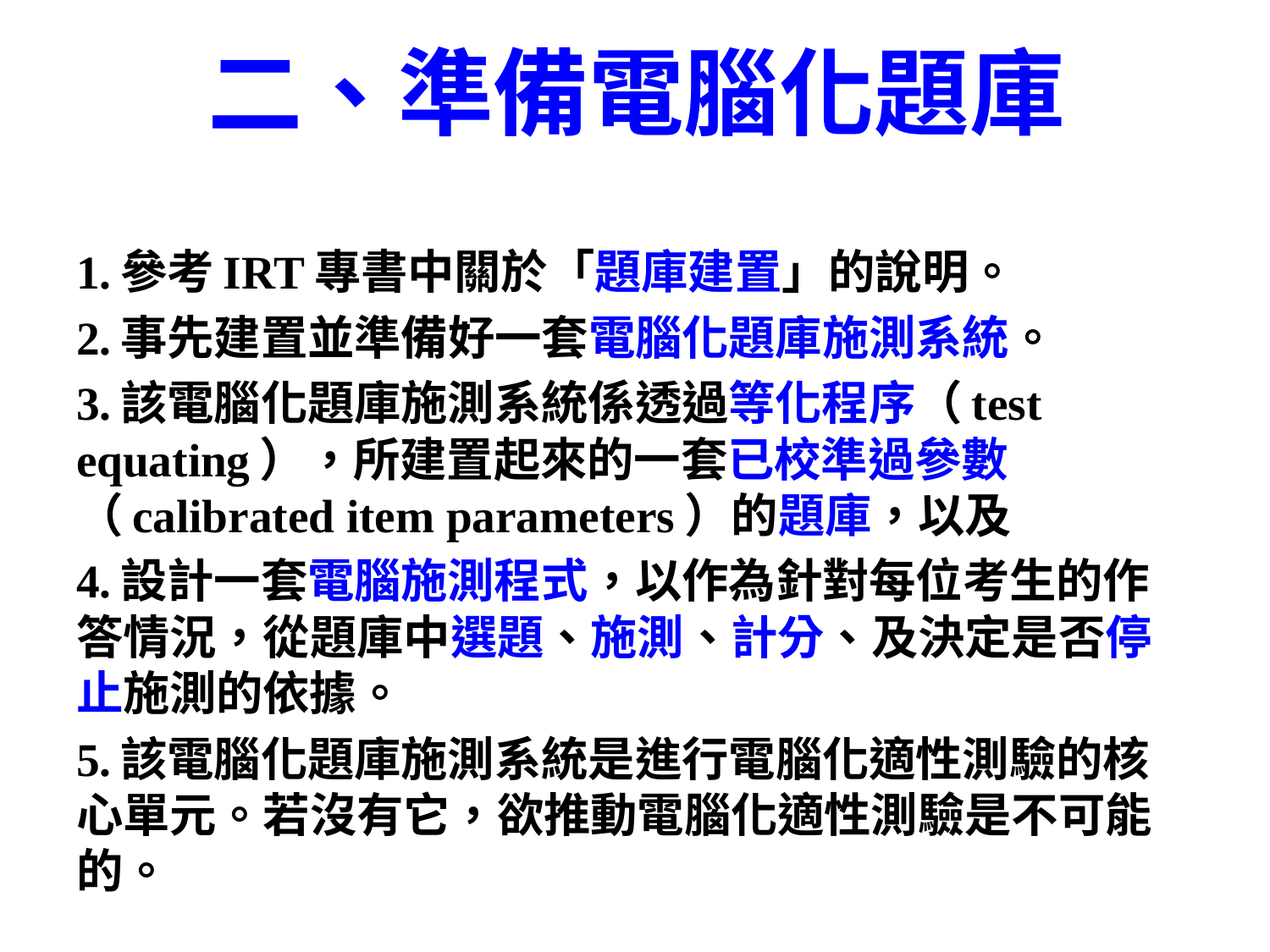

# 二、準備電腦化題庫
1.參考IRT專書中關於「題庫建置」的說明。
2.事先建置並準備好一套電腦化題庫施測系統。
3.該電腦化題庫施測系統係透過等化程序（test equating），所建置起來的一套已校準過參數（calibrated item parameters）的題庫，以及
4.設計一套電腦施測程式，以作為針對每位考生的作答情況，從題庫中選題、施測、計分、及決定是否停止施測的依據。
5.該電腦化題庫施測系統是進行電腦化適性測驗的核心單元。若沒有它，欲推動電腦化適性測驗是不可能的。